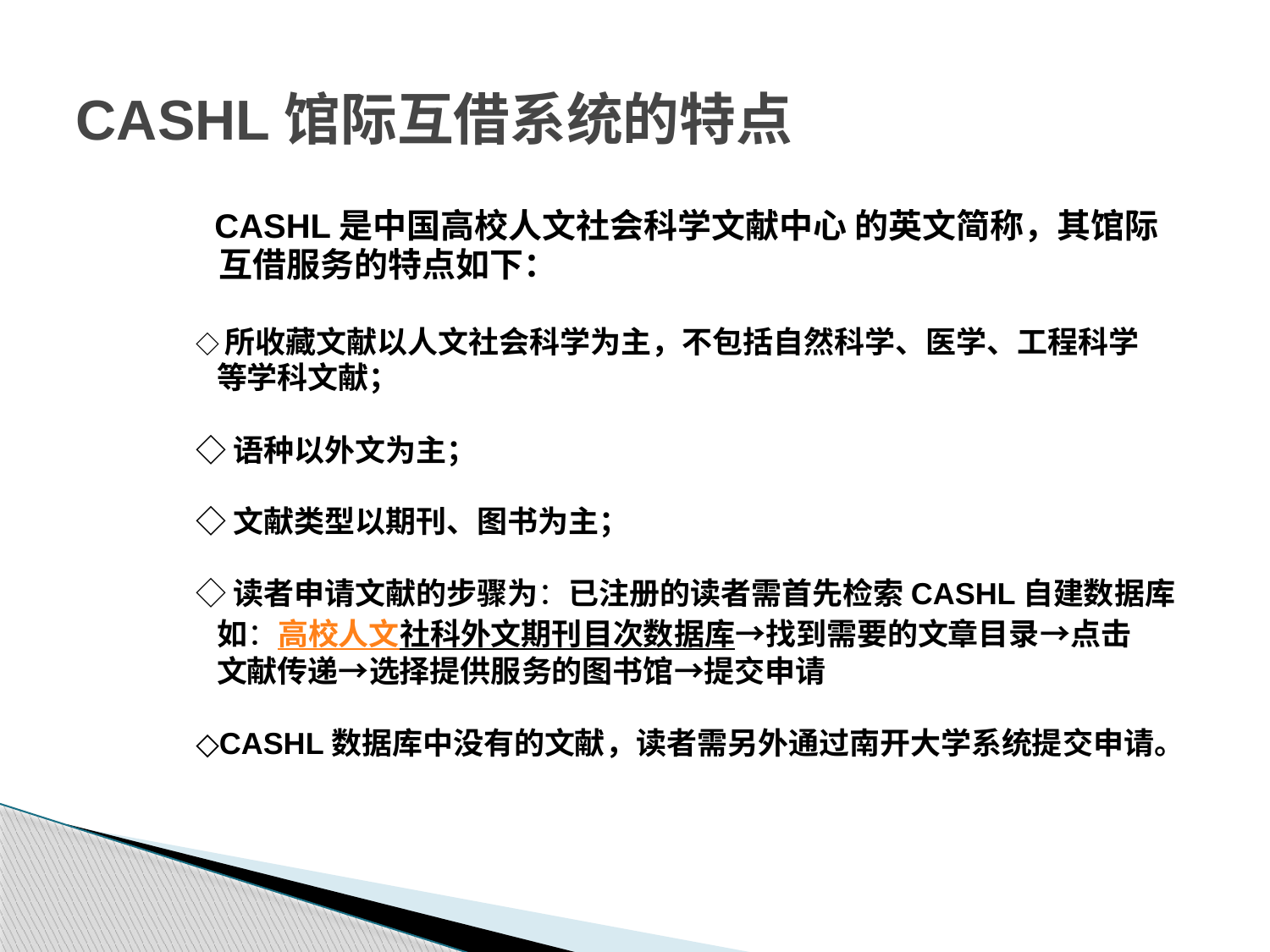

# CASHL馆际互借系统的特点
  CASHL是中国高校人文社会科学文献中心 的英文简称，其馆际
  互借服务的特点如下：

◇所收藏文献以人文社会科学为主，不包括自然科学、医学、工程科学
  等学科文献；

◇语种以外文为主；

◇文献类型以期刊、图书为主；

◇读者申请文献的步骤为：已注册的读者需首先检索CASHL自建数据库
  如：高校人文社科外文期刊目次数据库→找到需要的文章目录→点击
  文献传递→选择提供服务的图书馆→提交申请

◇CASHL数据库中没有的文献，读者需另外通过南开大学系统提交申请。